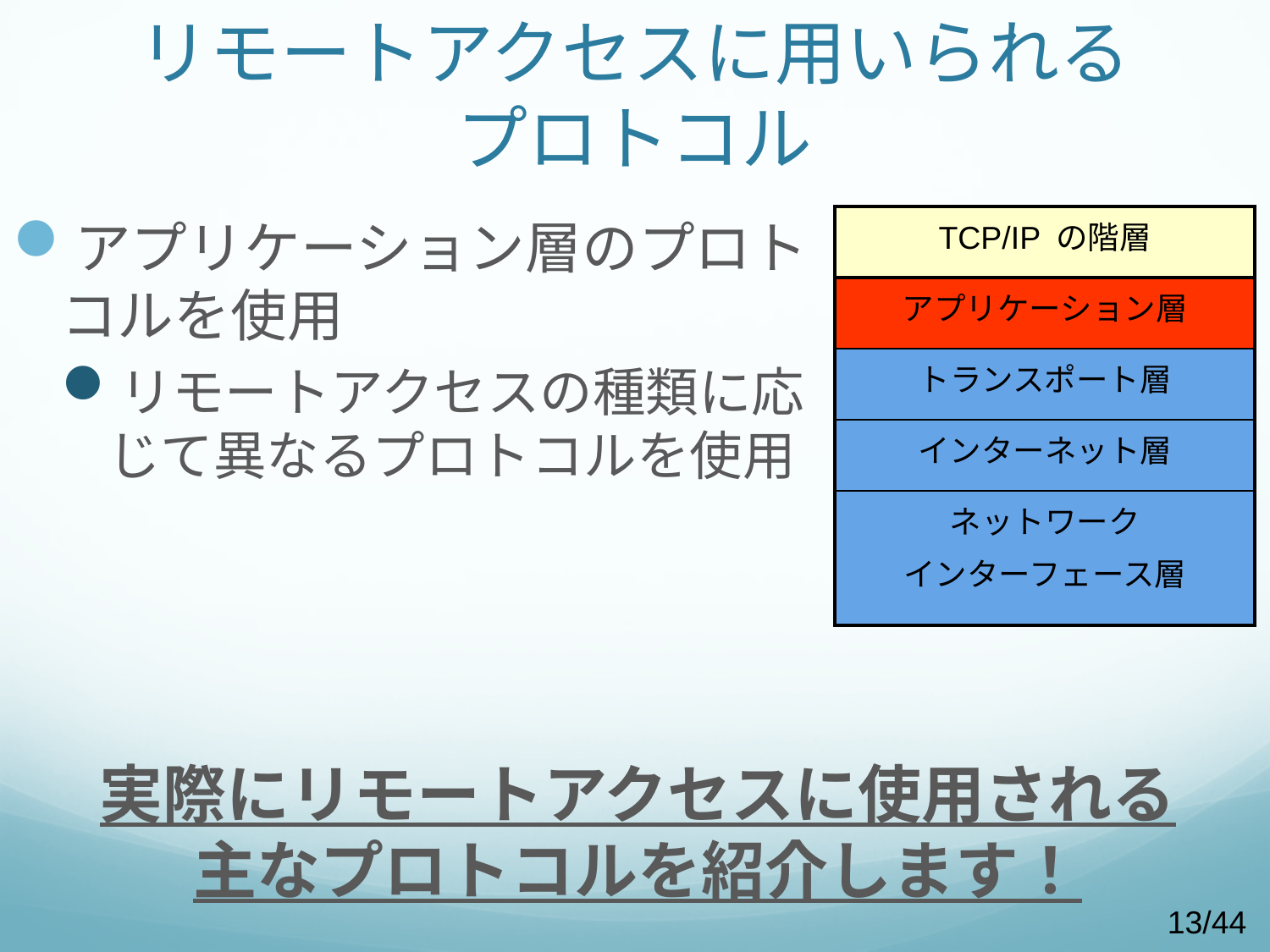

# リモートアクセスに用いられる プロトコル
アプリケーション層のプロトコルを使用
リモートアクセスの種類に応じて異なるプロトコルを使用
| TCP/IP の階層 |
| --- |
| アプリケーション層 |
| トランスポート層 |
| インターネット層 |
| ネットワーク インターフェース層 |
実際にリモートアクセスに使用される
主なプロトコルを紹介します！